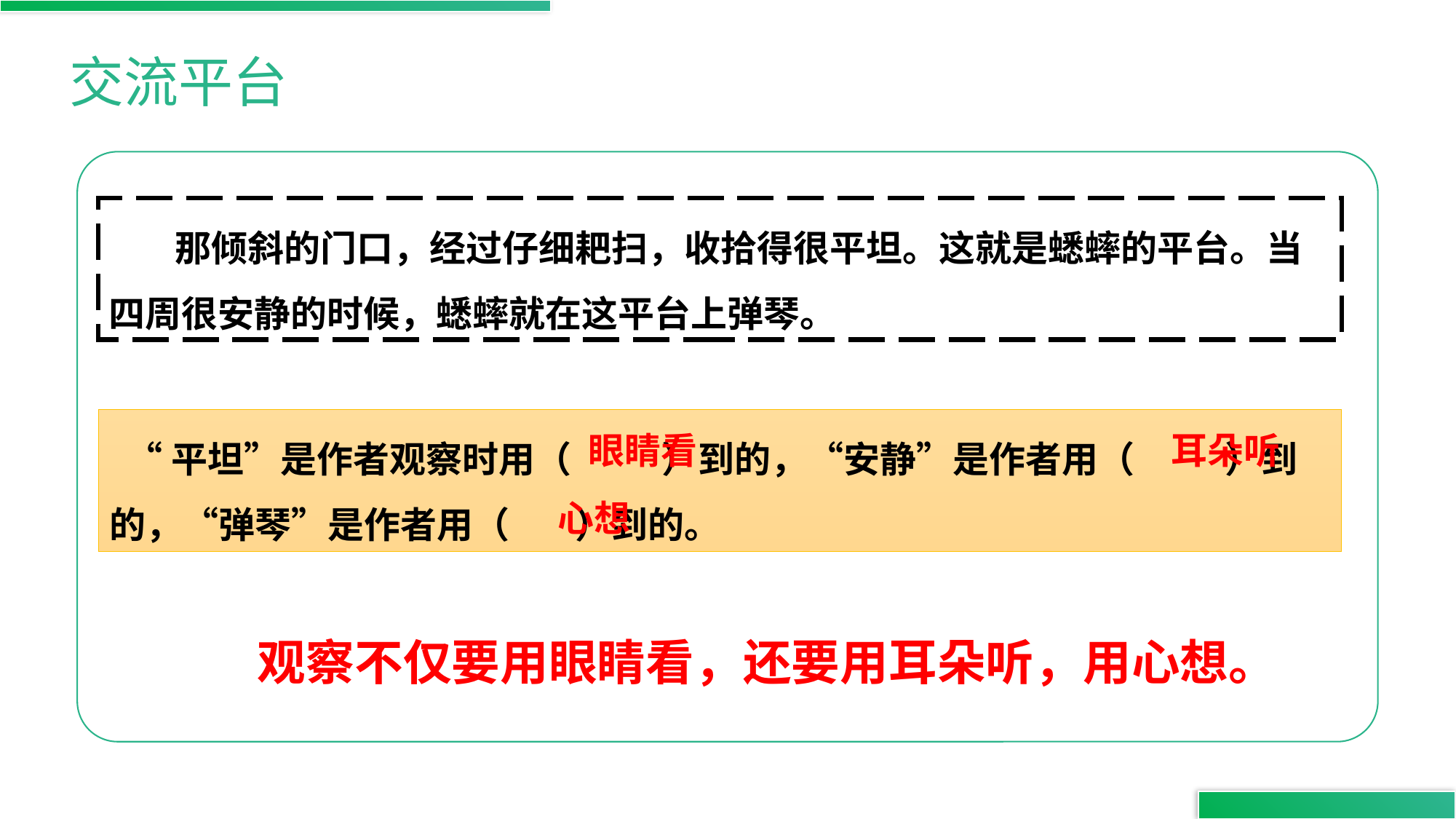

交流平台
       那倾斜的门口，经过仔细耙扫，收拾得很平坦。这就是蟋蟀的平台。当四周很安静的时候，蟋蟀就在这平台上弹琴。
  “平坦”是作者观察时用（           ）到的，“安静”是作者用（           ）到的，“弹琴”是作者用（        ）到的。
眼睛看
耳朵听
心想
观察不仅要用眼睛看，还要用耳朵听，用心想。